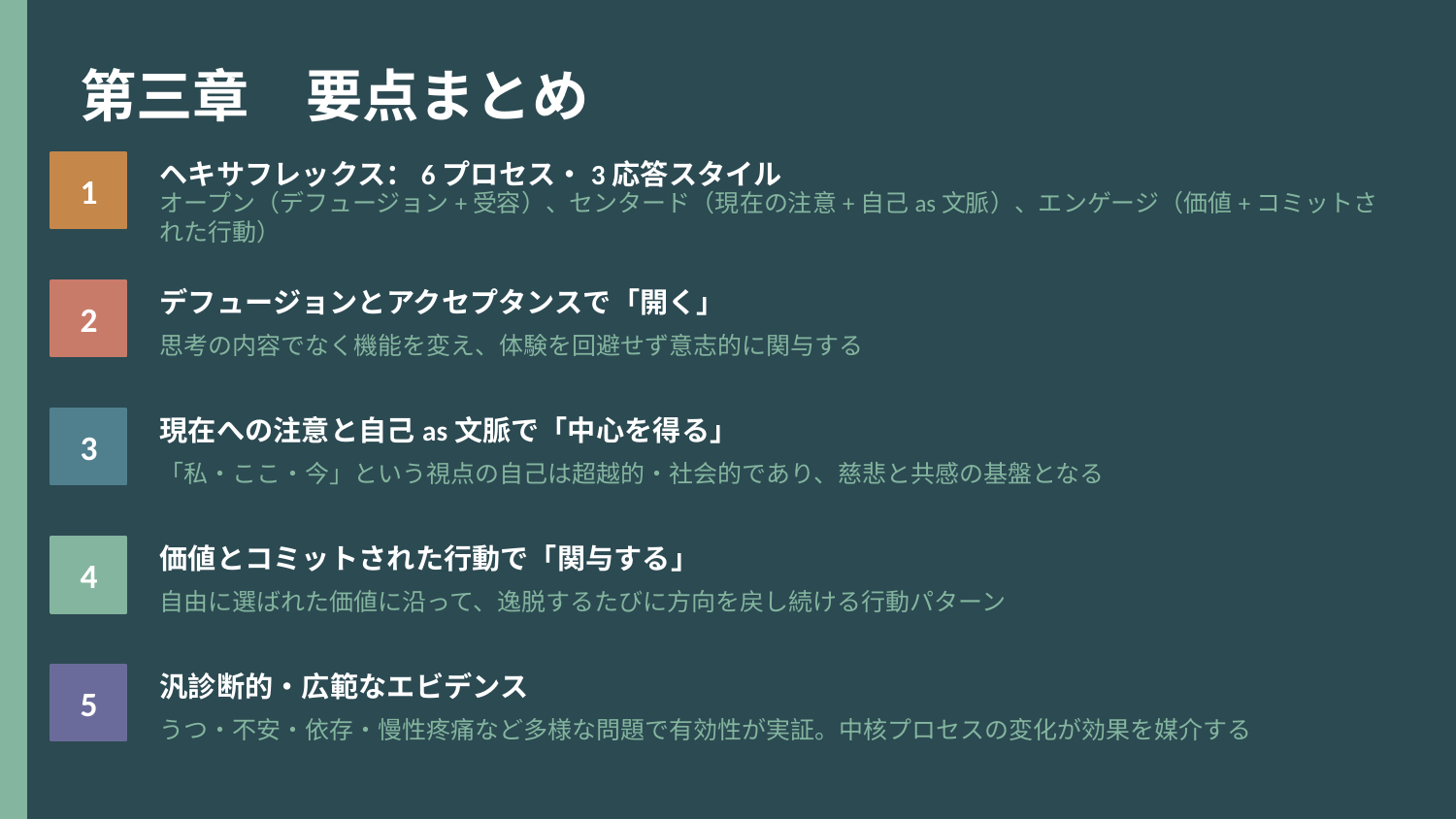

第三章　要点まとめ

1
ヘキサフレックス：6プロセス・3応答スタイル
オープン（デフュージョン+受容）、センタード（現在の注意+自己as文脈）、エンゲージ（価値+コミットされた行動）

2
デフュージョンとアクセプタンスで「開く」
思考の内容でなく機能を変え、体験を回避せず意志的に関与する

3
現在への注意と自己as文脈で「中心を得る」
「私・ここ・今」という視点の自己は超越的・社会的であり、慈悲と共感の基盤となる

4
価値とコミットされた行動で「関与する」
自由に選ばれた価値に沿って、逸脱するたびに方向を戻し続ける行動パターン

5
汎診断的・広範なエビデンス
うつ・不安・依存・慢性疼痛など多様な問題で有効性が実証。中核プロセスの変化が効果を媒介する